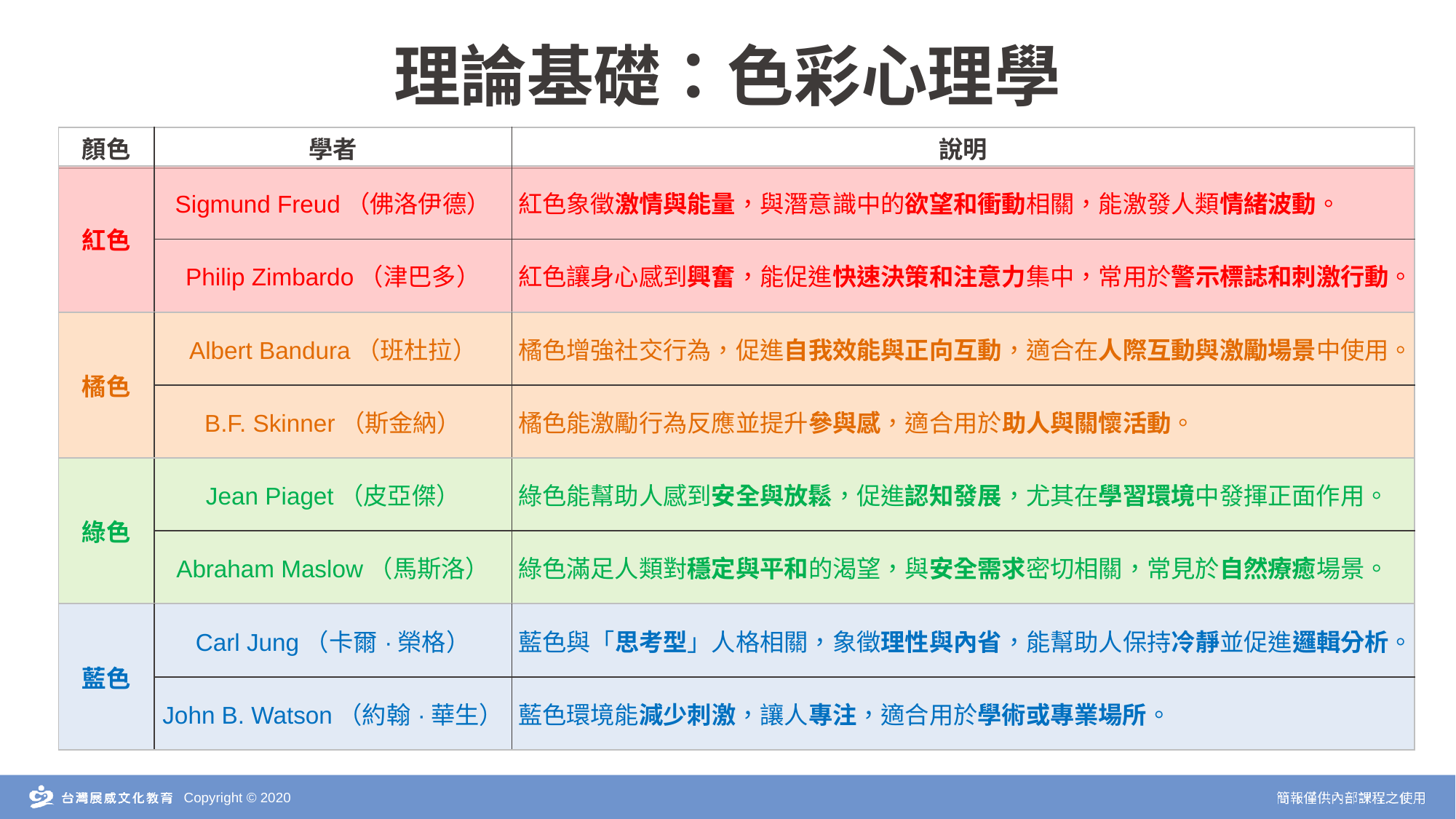

# 理論基礎：色彩心理學
| 顏色 | 學者 | 說明 |
| --- | --- | --- |
| 紅色 | Sigmund Freud（佛洛伊德） | 紅色象徵激情與能量，與潛意識中的欲望和衝動相關，能激發人類情緒波動。 |
| --- | --- | --- |
|  | Philip Zimbardo（津巴多） | 紅色讓身心感到興奮，能促進快速決策和注意力集中，常用於警示標誌和刺激行動。 |
| 橘色 | Albert Bandura（班杜拉） | 橘色增強社交行為，促進自我效能與正向互動，適合在人際互動與激勵場景中使用。 |
| --- | --- | --- |
|  | B.F. Skinner（斯金納） | 橘色能激勵行為反應並提升參與感，適合用於助人與關懷活動。 |
| 綠色 | Jean Piaget（皮亞傑） | 綠色能幫助人感到安全與放鬆，促進認知發展，尤其在學習環境中發揮正面作用。 |
| --- | --- | --- |
|  | Abraham Maslow（馬斯洛） | 綠色滿足人類對穩定與平和的渴望，與安全需求密切相關，常見於自然療癒場景。 |
| 藍色 | Carl Jung（卡爾·榮格） | 藍色與「思考型」人格相關，象徵理性與內省，能幫助人保持冷靜並促進邏輯分析。 |
| --- | --- | --- |
|  | John B. Watson（約翰·華生） | 藍色環境能減少刺激，讓人專注，適合用於學術或專業場所。 |